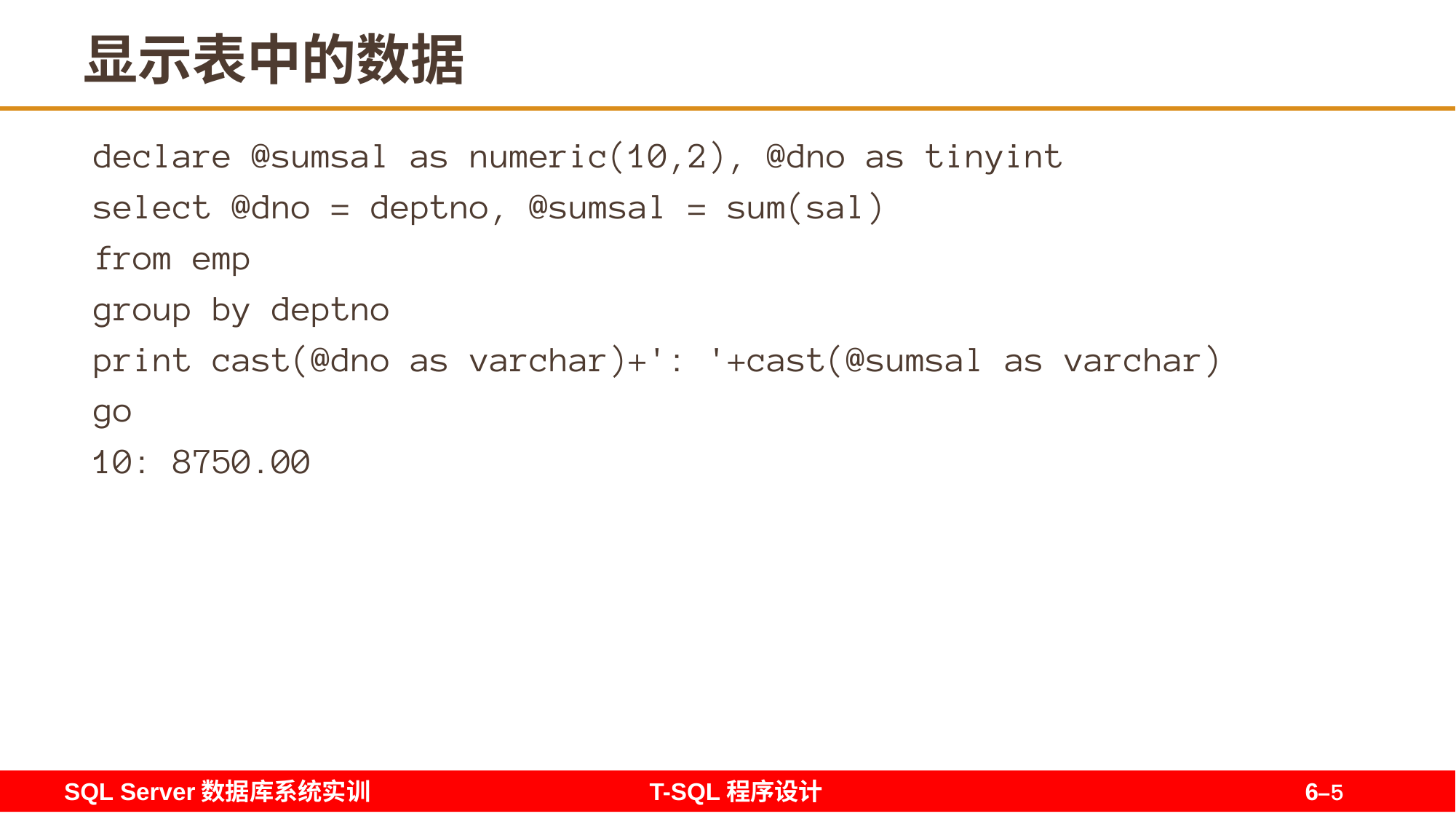

5
# 显示表中的数据
declare @sumsal as numeric(10,2), @dno as tinyint
select @dno = deptno, @sumsal = sum(sal)
from emp
group by deptno
print cast(@dno as varchar)+': '+cast(@sumsal as varchar)
go
10: 8750.00